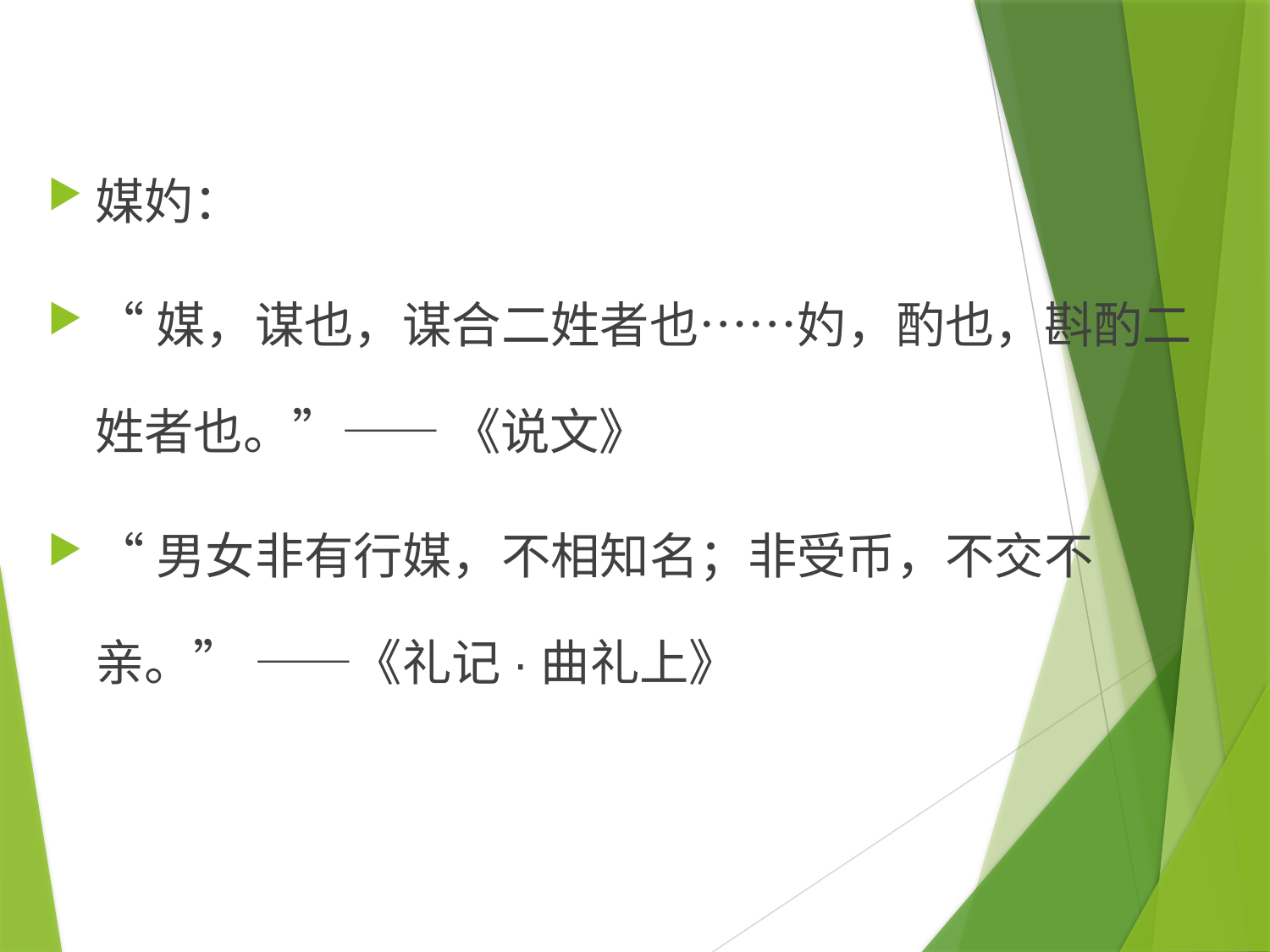

媒妁：
“媒，谋也，谋合二姓者也……妁，酌也，斟酌二姓者也。”—— 《说文》
“男女非有行媒，不相知名；非受币，不交不亲。” ——《礼记·曲礼上》